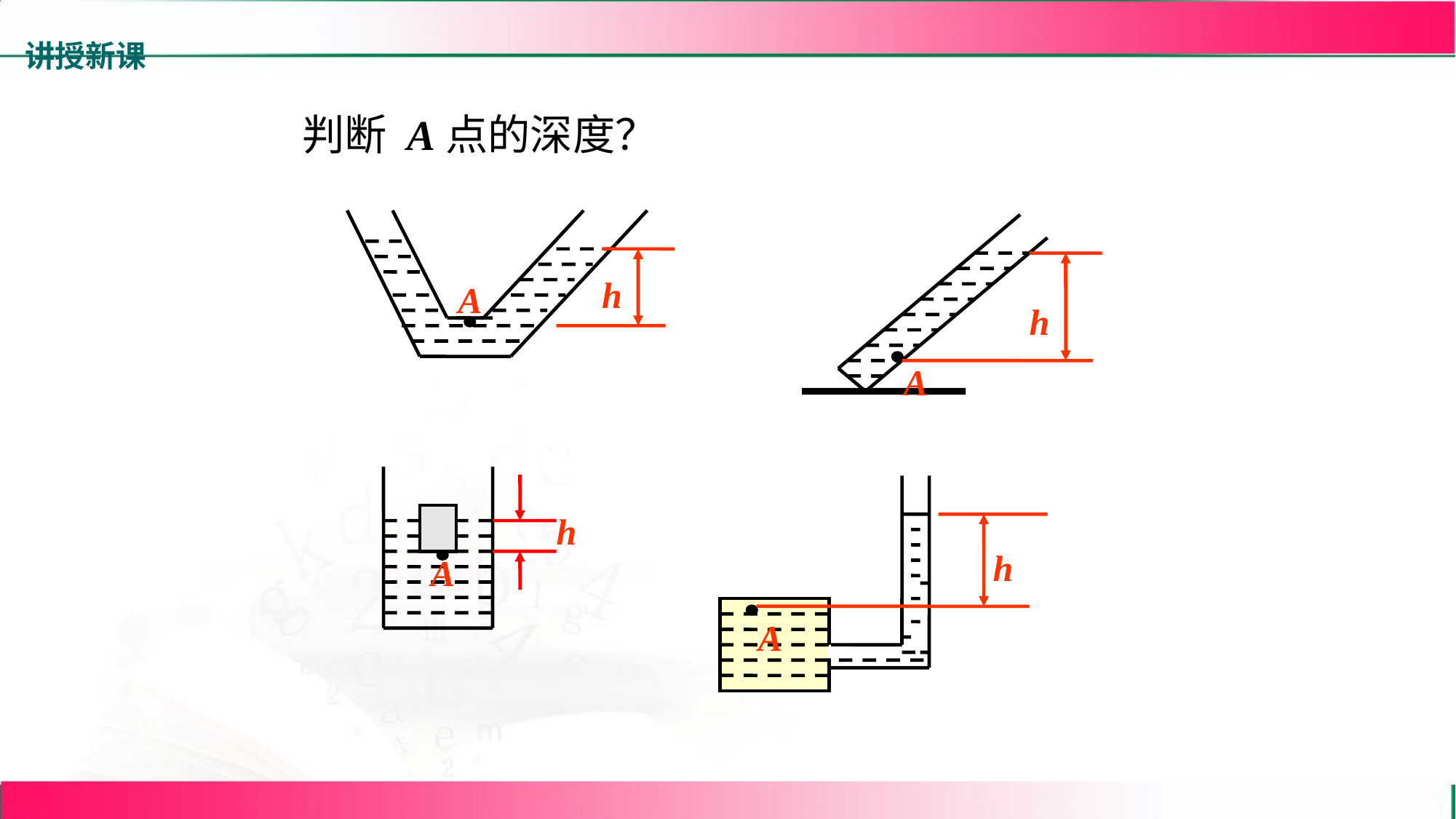

讲授新课
判断 A点的深度？

A
h

h

A

h

A

h

A